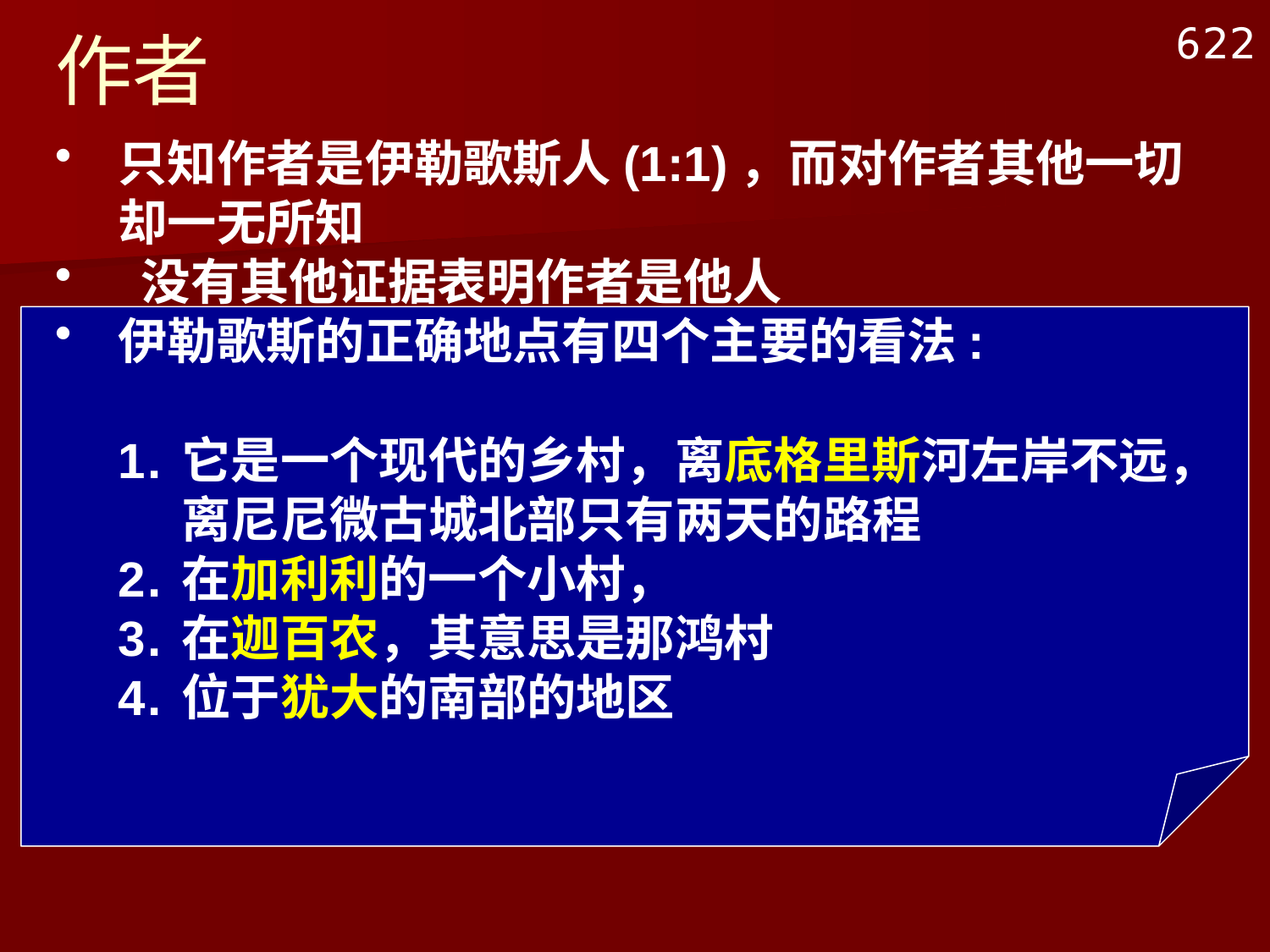

622
作者
只知作者是伊勒歌斯人(1:1)，而对作者其他一切却一无所知
 没有其他证据表明作者是他人
伊勒歌斯的正确地点有四个主要的看法:

它是一个现代的乡村，离底格里斯河左岸不远，离尼尼微古城北部只有两天的路程
在加利利的一个小村，
在迦百农，其意思是那鸿村
位于犹大的南部的地区